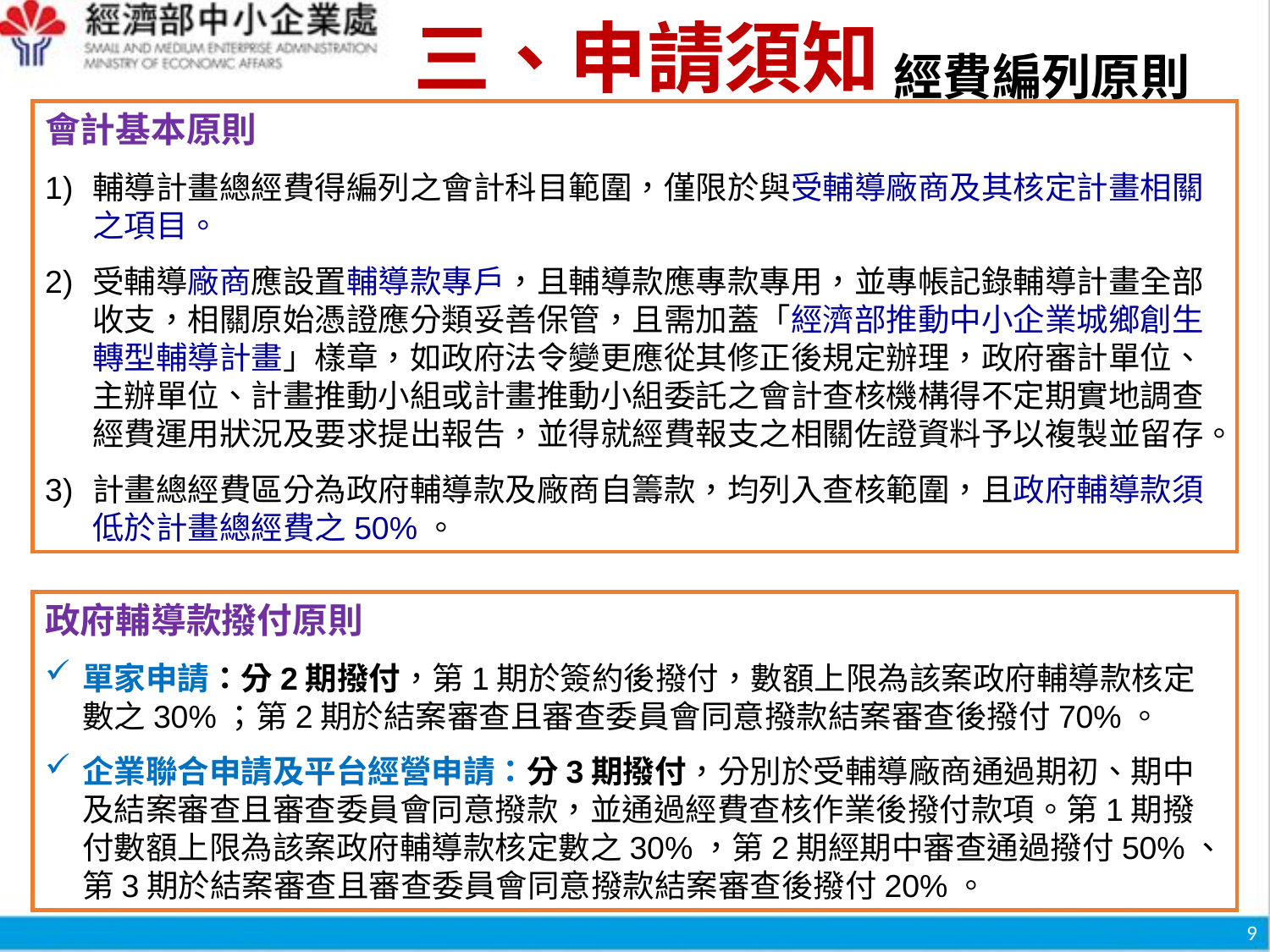

三、申請須知
經費編列原則
會計基本原則
輔導計畫總經費得編列之會計科目範圍，僅限於與受輔導廠商及其核定計畫相關之項目。
受輔導廠商應設置輔導款專戶，且輔導款應專款專用，並專帳記錄輔導計畫全部收支，相關原始憑證應分類妥善保管，且需加蓋「經濟部推動中小企業城鄉創生轉型輔導計畫」樣章，如政府法令變更應從其修正後規定辦理，政府審計單位、主辦單位、計畫推動小組或計畫推動小組委託之會計查核機構得不定期實地調查經費運用狀況及要求提出報告，並得就經費報支之相關佐證資料予以複製並留存。
計畫總經費區分為政府輔導款及廠商自籌款，均列入查核範圍，且政府輔導款須低於計畫總經費之50%。
政府輔導款撥付原則
單家申請：分2期撥付，第1期於簽約後撥付，數額上限為該案政府輔導款核定數之30%；第2期於結案審查且審查委員會同意撥款結案審查後撥付70%。
企業聯合申請及平台經營申請：分3期撥付，分別於受輔導廠商通過期初、期中及結案審查且審查委員會同意撥款，並通過經費查核作業後撥付款項。第1期撥付數額上限為該案政府輔導款核定數之30%，第2期經期中審查通過撥付50%、第3期於結案審查且審查委員會同意撥款結案審查後撥付20%。
9